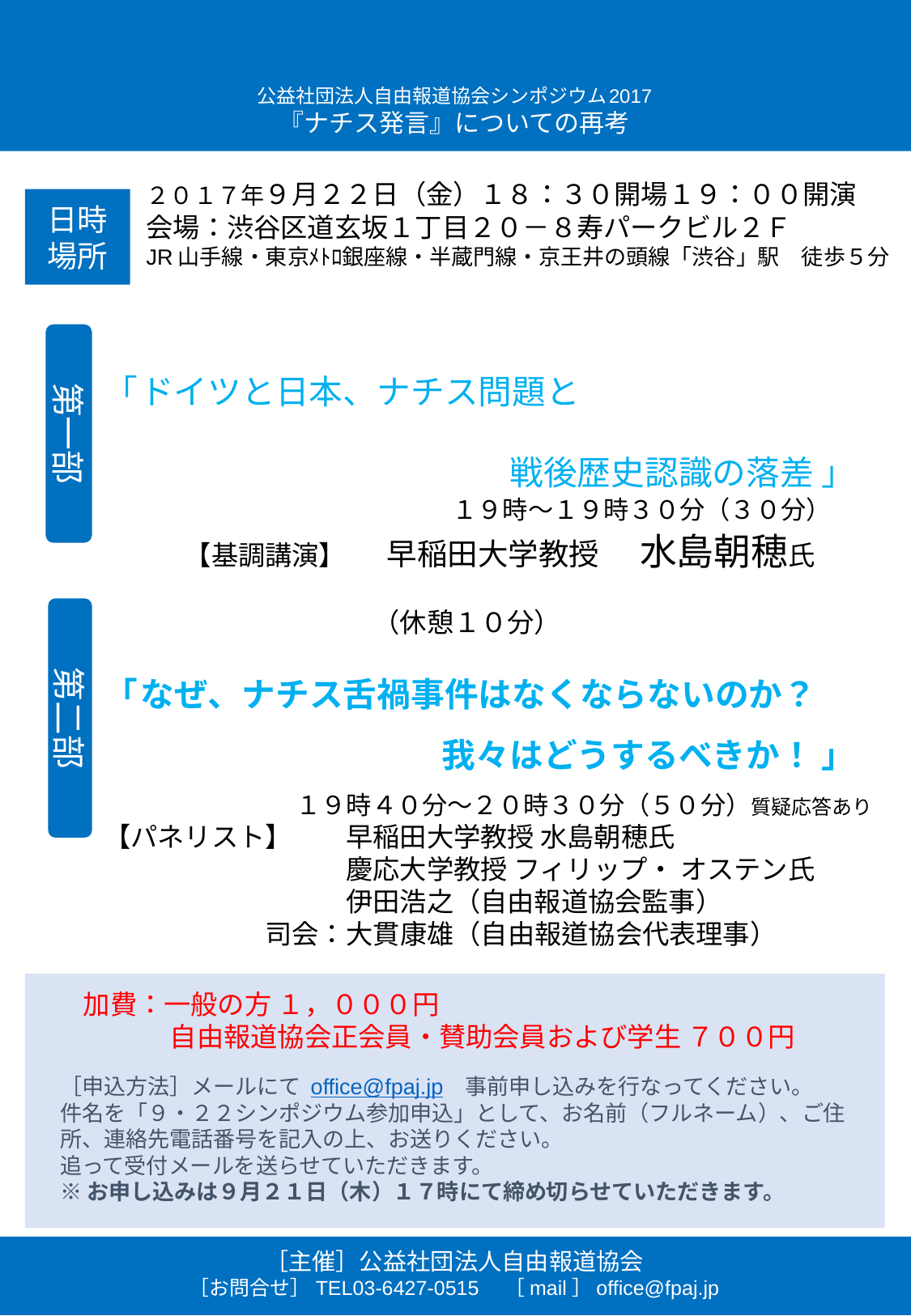

# 公益社団法人自由報道協会シンポジウム2017 『ナチス発言』についての再考

２０１７年９月２２日（金）１８：３０開場１９：００開演
会場：渋谷区道玄坂１丁目２０－８寿パークビル２Ｆ
JR山手線・東京ﾒﾄﾛ銀座線・半蔵門線・京王井の頭線「渋谷」駅　徒歩５分
日時場所
第一部
「 ドイツと日本、ナチス問題と
　　　　　　　　　　　　戦後歴史認識の落差 」
  １９時〜１９時３０分（３０分）
　　　【基調講演】　早稲田大学教授　水島朝穂氏

　　　　　　　　　　（休憩１０分）
第二部
「 なぜ、ナチス舌禍事件はなくならないのか？
　　　　　　　　　　我々はどうするべきか！ 」
 １９時４０分〜２０時３０分（５０分）質疑応答あり
【パネリスト】　　早稲田大学教授 水島朝穂氏
　　　　　　　　　慶応大学教授 フィリップ・ オステン氏
　　　　　　　　　伊田浩之（自由報道協会監事）
　　　　　　司会：大貫康雄（自由報道協会代表理事）

加費：一般の方 １，０００円
　　　 自由報道協会正会員・賛助会員および学生 ７００円
［申込方法］メールにて office@fpaj.jp　事前申し込みを行なってください。
件名を「９・２２シンポジウム参加申込」として、お名前（フルネーム）、ご住所、連絡先電話番号を記入の上、お送りください。
追って受付メールを送らせていただきます。
※お申し込みは９月２１日（木）１７時にて締め切らせていただきます。
［主催］公益社団法人自由報道協会
［お問合せ］TEL03-6427-0515　［mail］ office@fpaj.jp